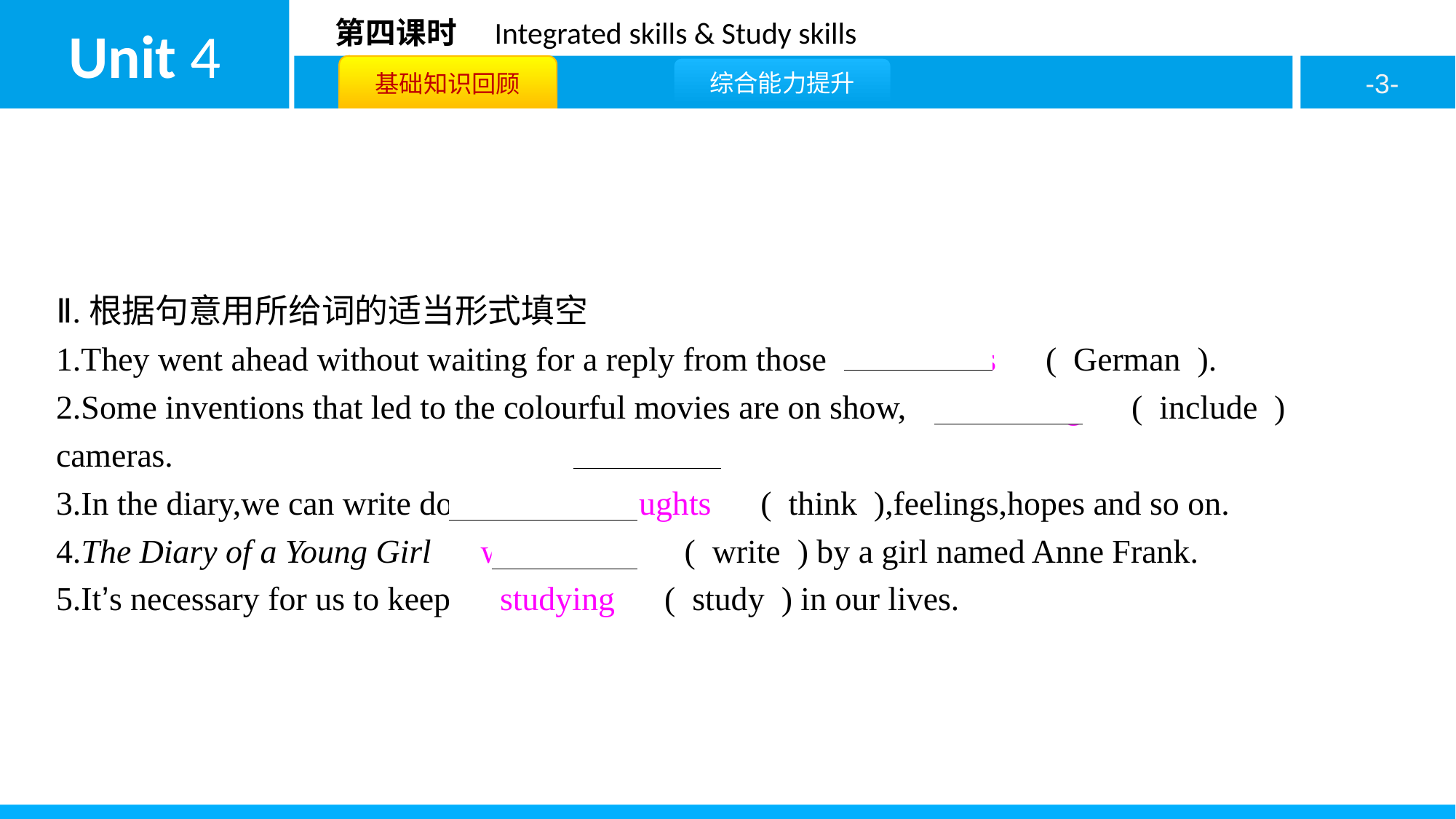

Ⅱ.根据句意用所给词的适当形式填空
1.They went ahead without waiting for a reply from those　Germans　(  German  ).
2.Some inventions that led to the colourful movies are on show,　including　(  include  ) cameras.
3.In the diary,we can write down our　thoughts　(  think  ),feelings,hopes and so on.
4.The Diary of a Young Girl　was written　(  write  ) by a girl named Anne Frank.
5.It’s necessary for us to keep　studying　(  study  ) in our lives.